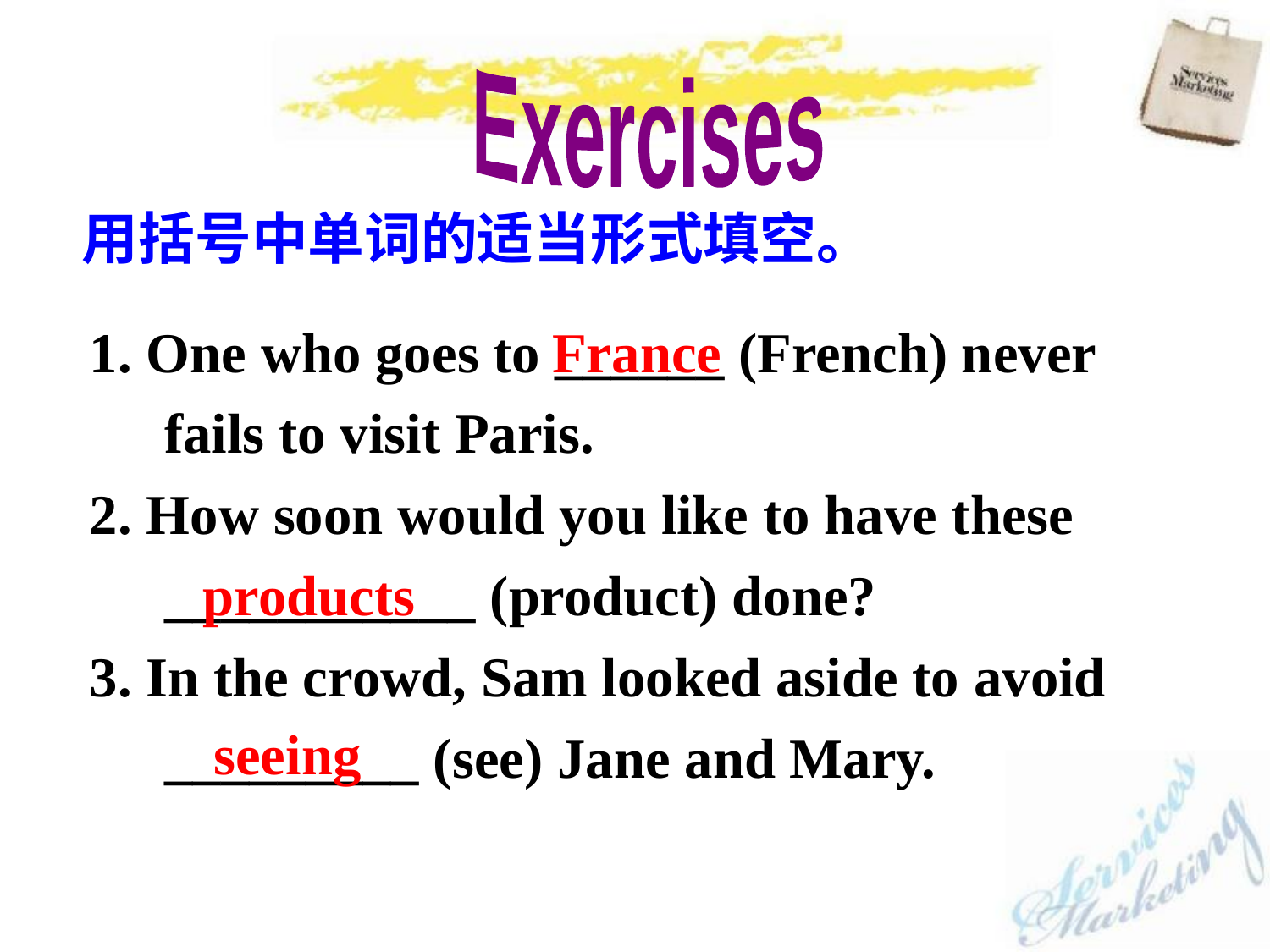

Exercises
用括号中单词的适当形式填空。
1. One who goes to ______ (French) never fails to visit Paris.
2. How soon would you like to have these ___________ (product) done?
3. In the crowd, Sam looked aside to avoid _________ (see) Jane and Mary.
France
products
seeing